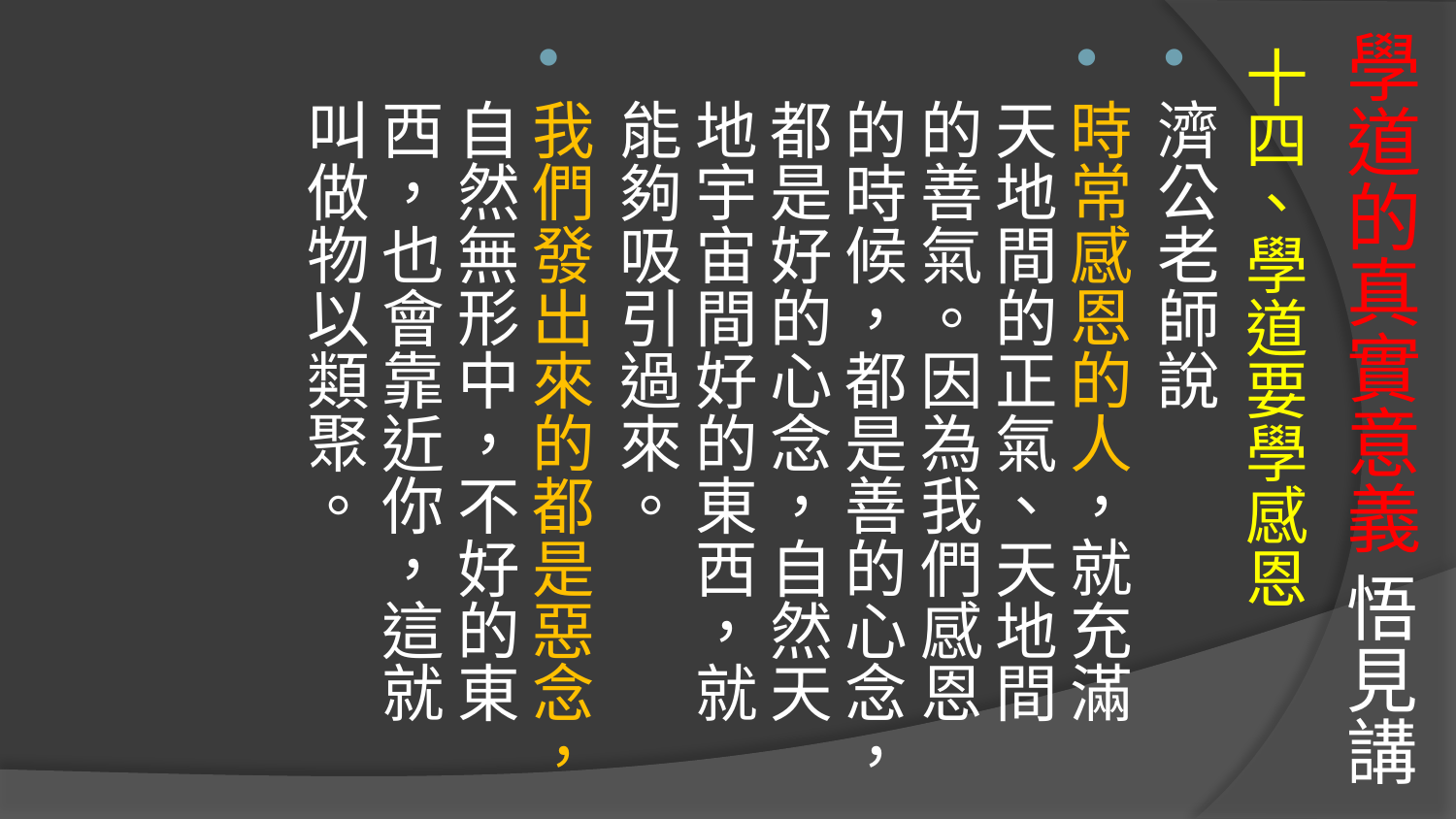

# 學道的真實意義 悟見講
十四、學道要學感恩
濟公老師說
時常感恩的人，就充滿天地間的正氣、天地間的善氣。因為我們感恩的時候，都是善的心念，都是好的心念，自然天地宇宙間好的東西，就能夠吸引過來。
我們發出來的都是惡念，自然無形中，不好的東西，也會靠近你，這就叫做物以類聚。